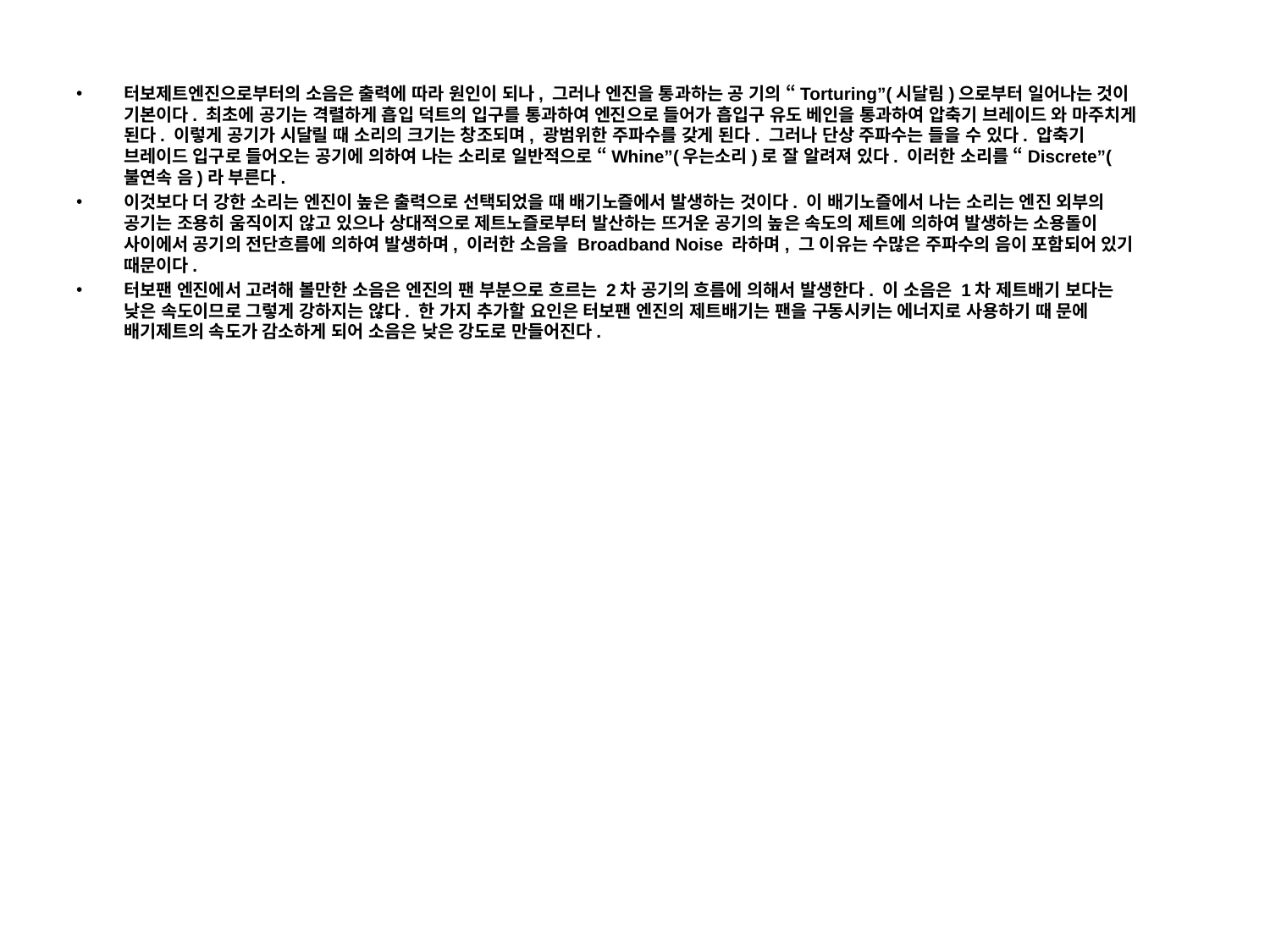

터보제트엔진으로부터의 소음은 출력에 따라 원인이 되나, 그러나 엔진을 통과하는 공 기의 “Torturing”(시달림)으로부터 일어나는 것이 기본이다. 최초에 공기는 격렬하게 흡입 덕트의 입구를 통과하여 엔진으로 들어가 흡입구 유도 베인을 통과하여 압축기 브레이드 와 마주치게 된다. 이렇게 공기가 시달릴 때 소리의 크기는 창조되며, 광범위한 주파수를 갖게 된다. 그러나 단상 주파수는 들을 수 있다. 압축기 브레이드 입구로 들어오는 공기에 의하여 나는 소리로 일반적으로 “Whine”(우는소리)로 잘 알려져 있다. 이러한 소리를 “Discrete”(불연속 음)라 부른다.
이것보다 더 강한 소리는 엔진이 높은 출력으로 선택되었을 때 배기노즐에서 발생하는 것이다. 이 배기노즐에서 나는 소리는 엔진 외부의 공기는 조용히 움직이지 않고 있으나 상대적으로 제트노즐로부터 발산하는 뜨거운 공기의 높은 속도의 제트에 의하여 발생하는 소용돌이 사이에서 공기의 전단흐름에 의하여 발생하며, 이러한 소음을 Broadband Noise 라하며, 그 이유는 수많은 주파수의 음이 포함되어 있기 때문이다.
터보팬 엔진에서 고려해 볼만한 소음은 엔진의 팬 부분으로 흐르는 2차 공기의 흐름에 의해서 발생한다. 이 소음은 1차 제트배기 보다는 낮은 속도이므로 그렇게 강하지는 않다. 한 가지 추가할 요인은 터보팬 엔진의 제트배기는 팬을 구동시키는 에너지로 사용하기 때 문에 배기제트의 속도가 감소하게 되어 소음은 낮은 강도로 만들어진다.